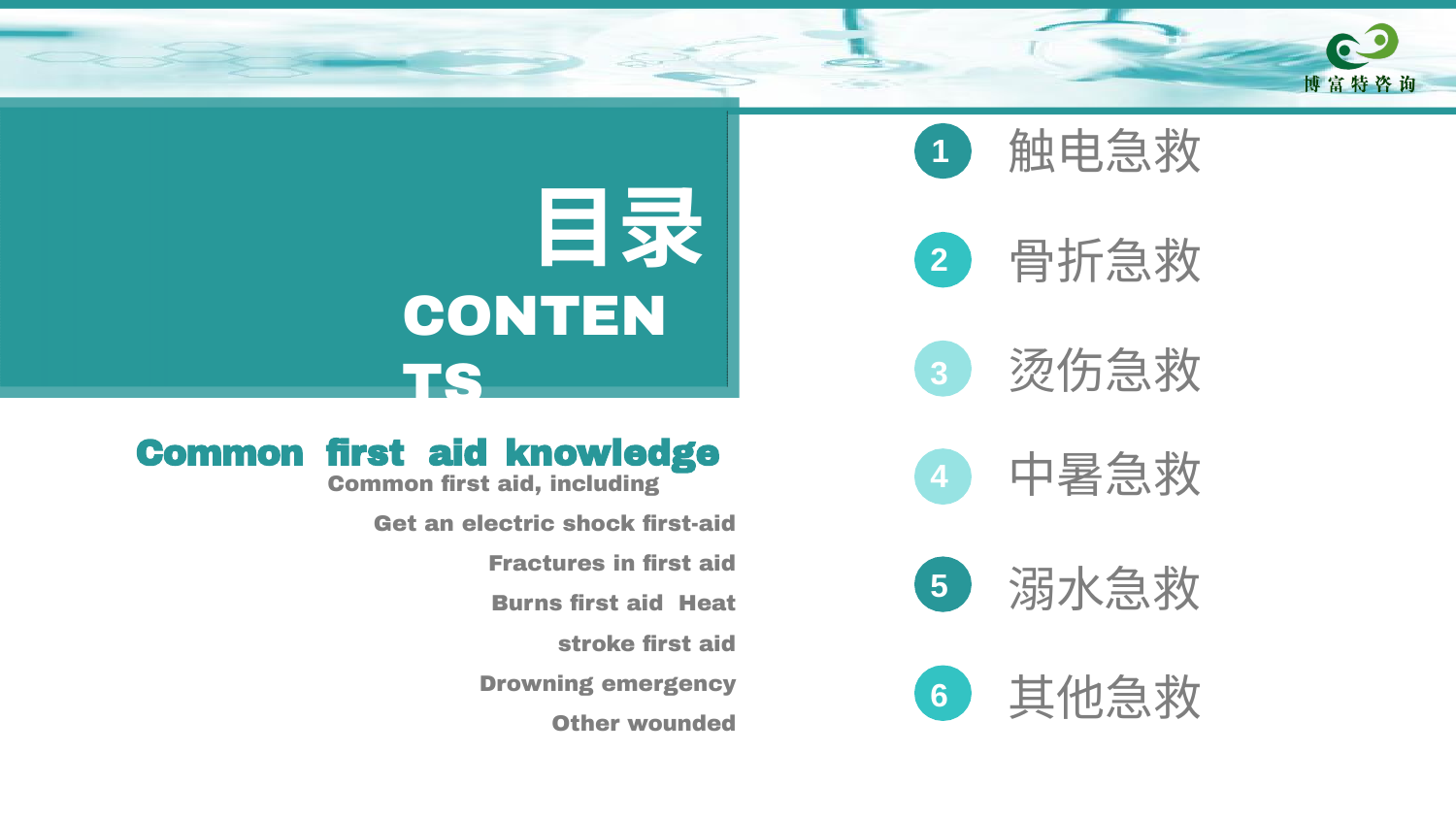

触电急救

1
# 目录
CONTENTS
骨折急救

2
烫伤急救

3
Common  first  aid knowledge
Common first aid, including
Get an electric shock first-aid
Fractures in first aid
Burns first aid  Heat stroke first aid
Drowning emergency
Other wounded
中暑急救

4
溺水急救

5

其他急救
6